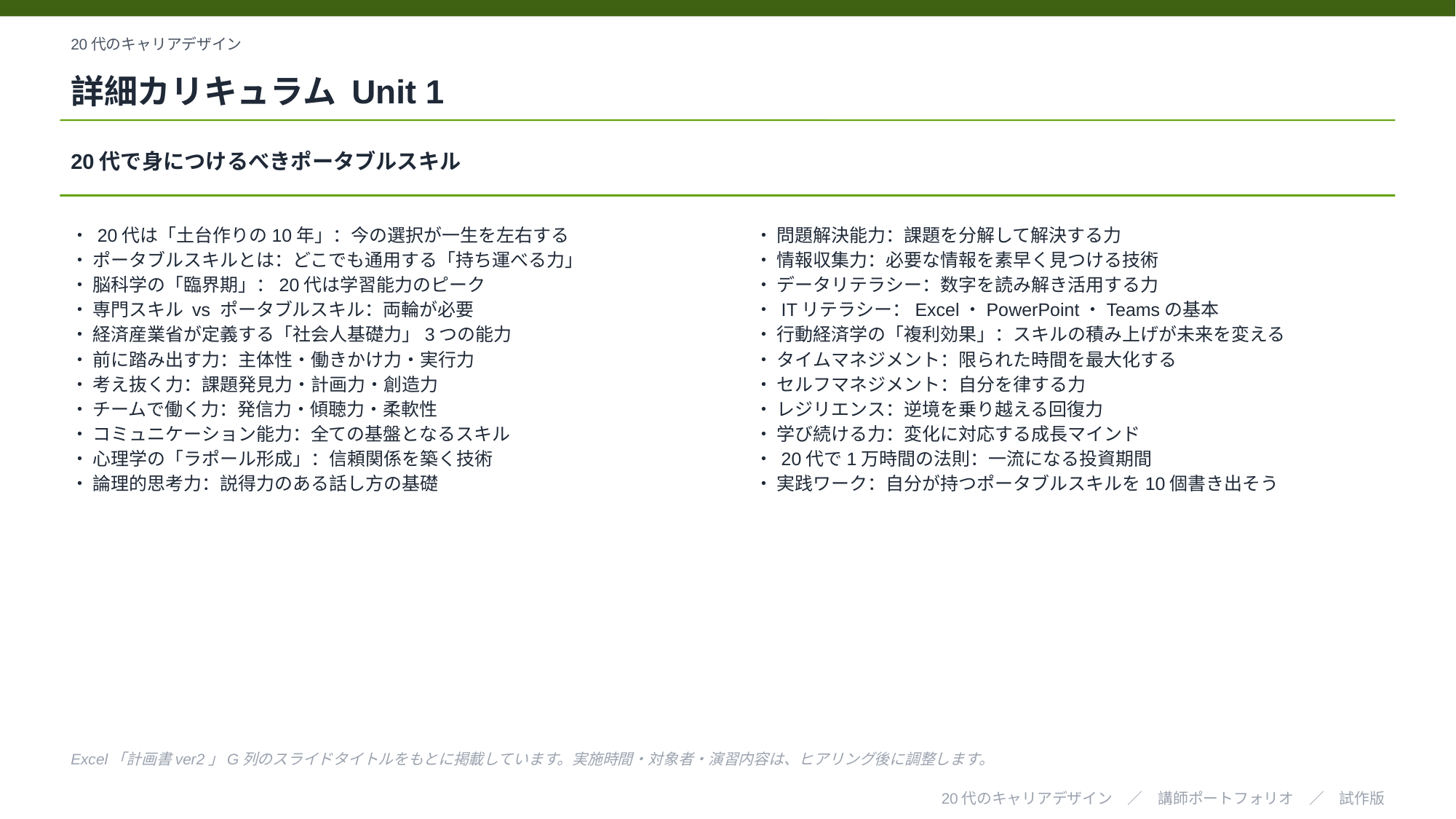

20代のキャリアデザイン
詳細カリキュラム Unit 1

20代で身につけるべきポータブルスキル

・ 20代は「土台作りの10年」：今の選択が一生を左右する
・ ポータブルスキルとは：どこでも通用する「持ち運べる力」
・ 脳科学の「臨界期」：20代は学習能力のピーク
・ 専門スキル vs ポータブルスキル：両輪が必要
・ 経済産業省が定義する「社会人基礎力」3つの能力
・ 前に踏み出す力：主体性・働きかけ力・実行力
・ 考え抜く力：課題発見力・計画力・創造力
・ チームで働く力：発信力・傾聴力・柔軟性
・ コミュニケーション能力：全ての基盤となるスキル
・ 心理学の「ラポール形成」：信頼関係を築く技術
・ 論理的思考力：説得力のある話し方の基礎
・ 問題解決能力：課題を分解して解決する力
・ 情報収集力：必要な情報を素早く見つける技術
・ データリテラシー：数字を読み解き活用する力
・ ITリテラシー：Excel・PowerPoint・Teamsの基本
・ 行動経済学の「複利効果」：スキルの積み上げが未来を変える
・ タイムマネジメント：限られた時間を最大化する
・ セルフマネジメント：自分を律する力
・ レジリエンス：逆境を乗り越える回復力
・ 学び続ける力：変化に対応する成長マインド
・ 20代で1万時間の法則：一流になる投資期間
・ 実践ワーク：自分が持つポータブルスキルを10個書き出そう
Excel「計画書ver2」G列のスライドタイトルをもとに掲載しています。実施時間・対象者・演習内容は、ヒアリング後に調整します。
20代のキャリアデザイン　／　講師ポートフォリオ　／　試作版